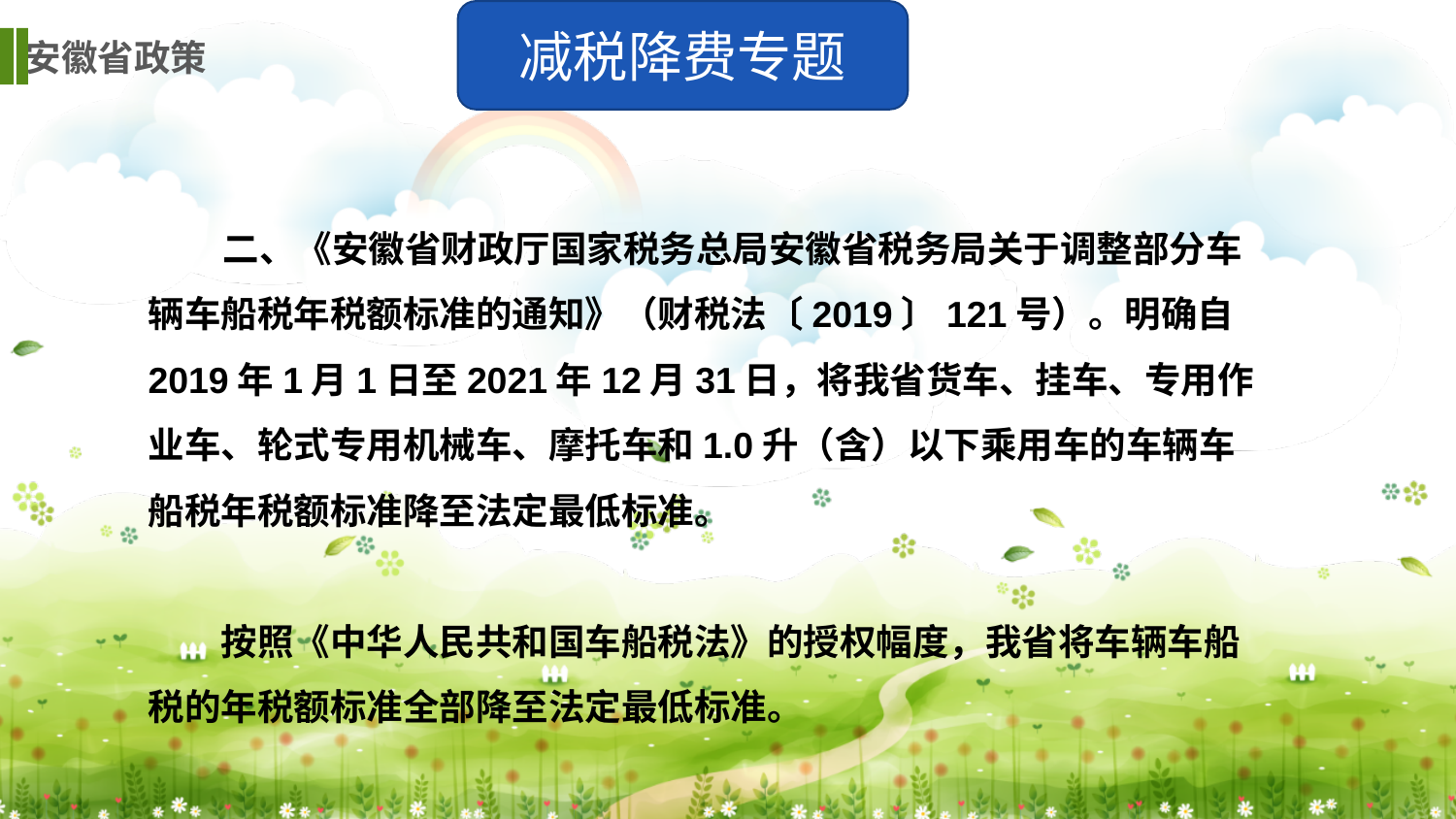

减税降费专题

安徽省政策
        二、《安徽省财政厅国家税务总局安徽省税务局关于调整部分车辆车船税年税额标准的通知》（财税法〔2019〕121号）。明确自2019年1月1日至2021年12月31日，将我省货车、挂车、专用作业车、轮式专用机械车、摩托车和1.0升（含）以下乘用车的车辆车船税年税额标准降至法定最低标准。

　　按照《中华人民共和国车船税法》的授权幅度，我省将车辆车船税的年税额标准全部降至法定最低标准。